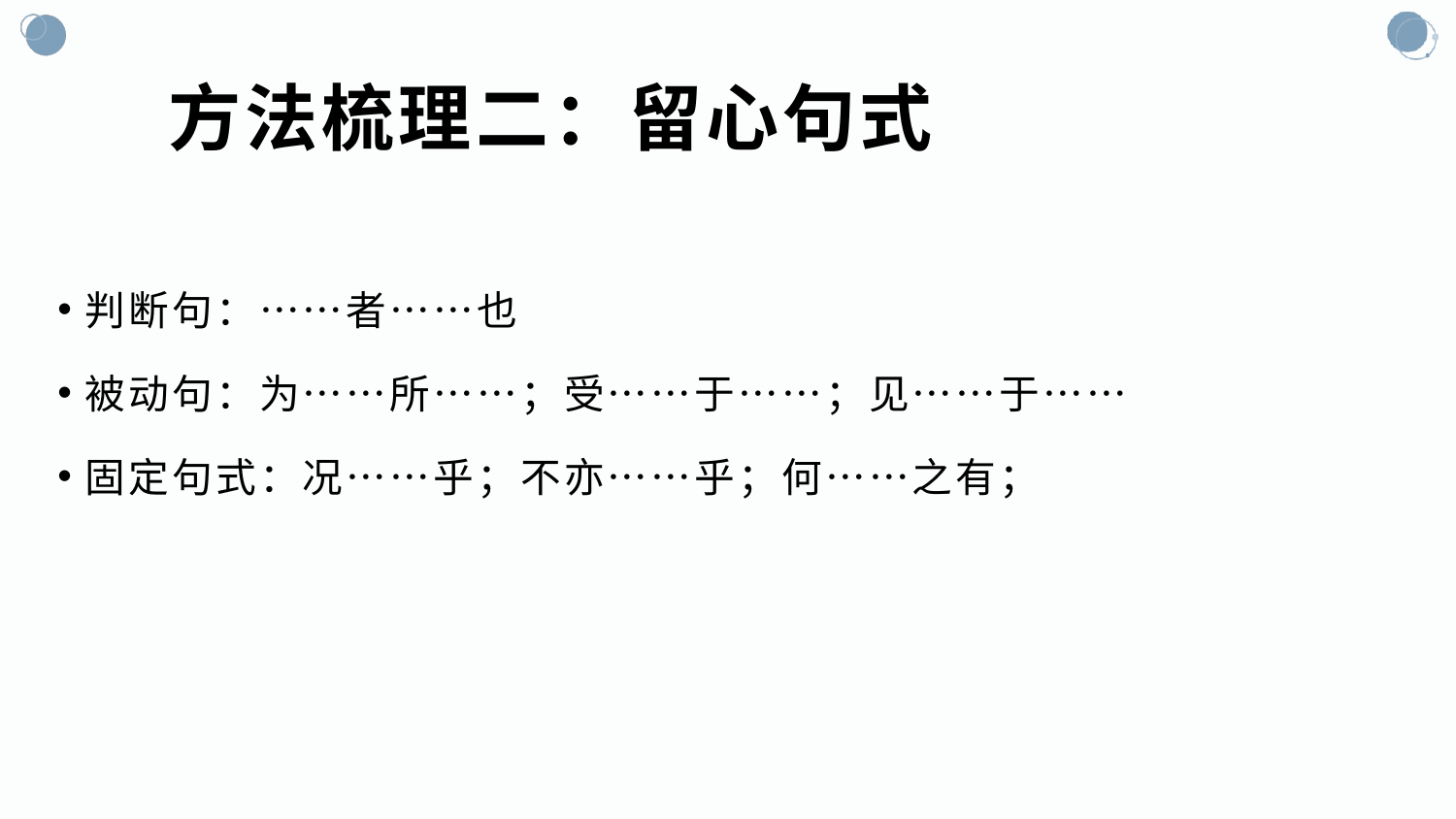

# 方法梳理二：留心句式
判断句：……者……也
被动句：为……所……；受……于……；见……于……
固定句式：况……乎；不亦……乎；何……之有；